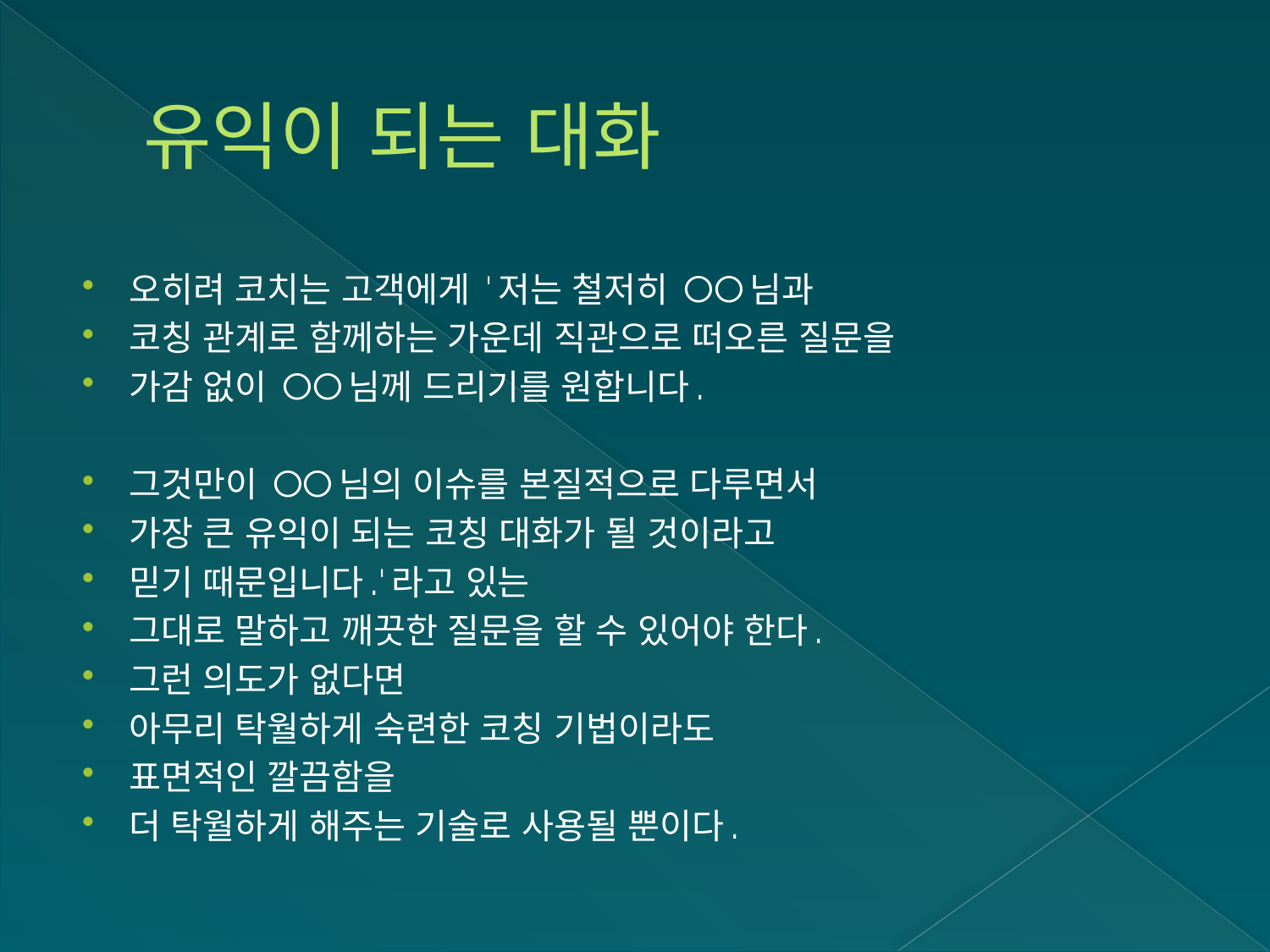

# 유익이 되는 대화
오히려 코치는 고객에게 '저는 철저히 OO님과
코칭 관계로 함께하는 가운데 직관으로 떠오른 질문을
가감 없이 OO님께 드리기를 원합니다.

그것만이 OO님의 이슈를 본질적으로 다루면서
가장 큰 유익이 되는 코칭 대화가 될 것이라고
믿기 때문입니다.'라고 있는
그대로 말하고 깨끗한 질문을 할 수 있어야 한다.
그런 의도가 없다면
아무리 탁월하게 숙련한 코칭 기법이라도
표면적인 깔끔함을
더 탁월하게 해주는 기술로 사용될 뿐이다.